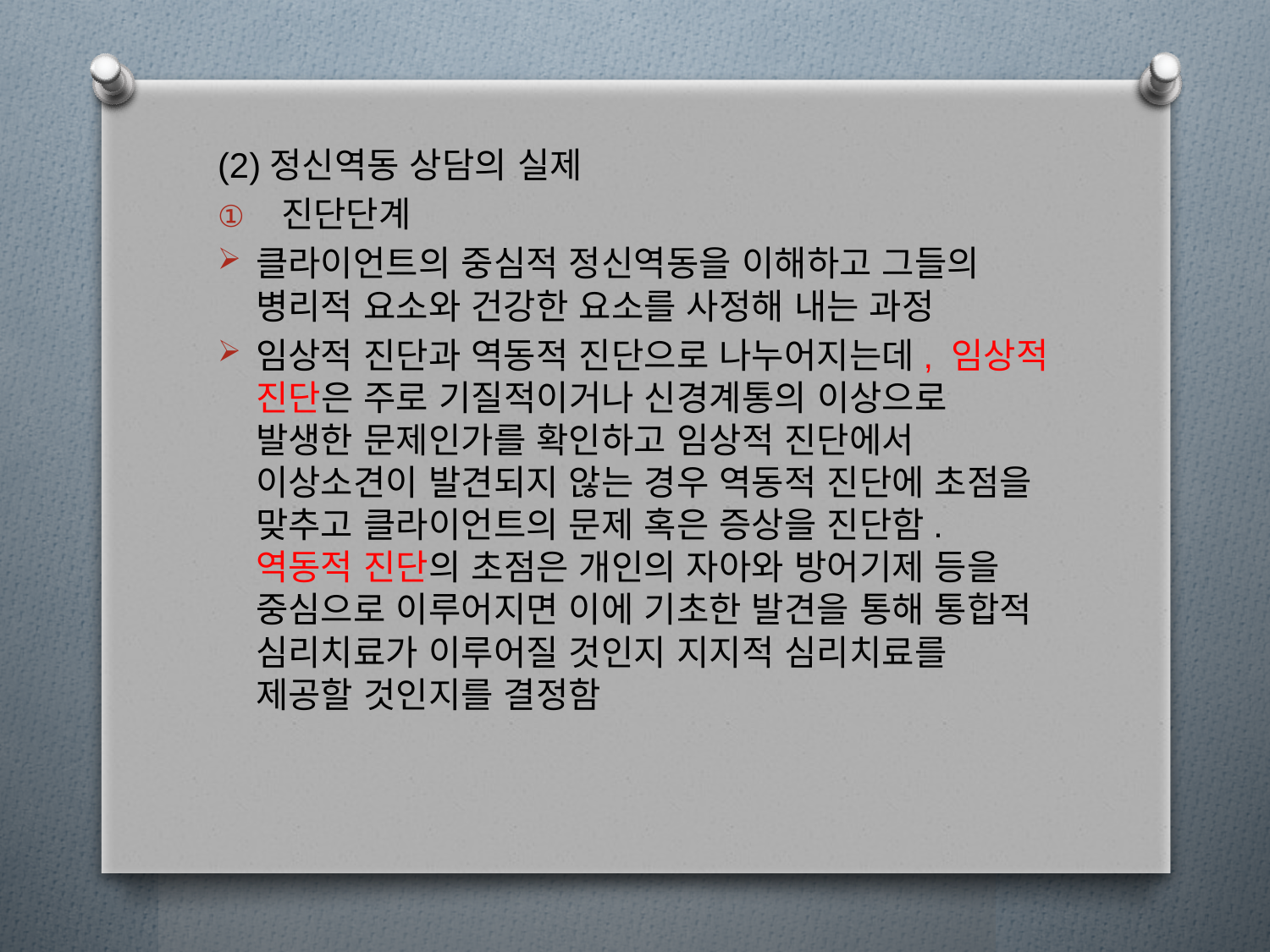

(2)정신역동 상담의 실제
진단단계
클라이언트의 중심적 정신역동을 이해하고 그들의 병리적 요소와 건강한 요소를 사정해 내는 과정
임상적 진단과 역동적 진단으로 나누어지는데, 임상적 진단은 주로 기질적이거나 신경계통의 이상으로 발생한 문제인가를 확인하고 임상적 진단에서 이상소견이 발견되지 않는 경우 역동적 진단에 초점을 맞추고 클라이언트의 문제 혹은 증상을 진단함. 역동적 진단의 초점은 개인의 자아와 방어기제 등을 중심으로 이루어지면 이에 기초한 발견을 통해 통합적 심리치료가 이루어질 것인지 지지적 심리치료를 제공할 것인지를 결정함